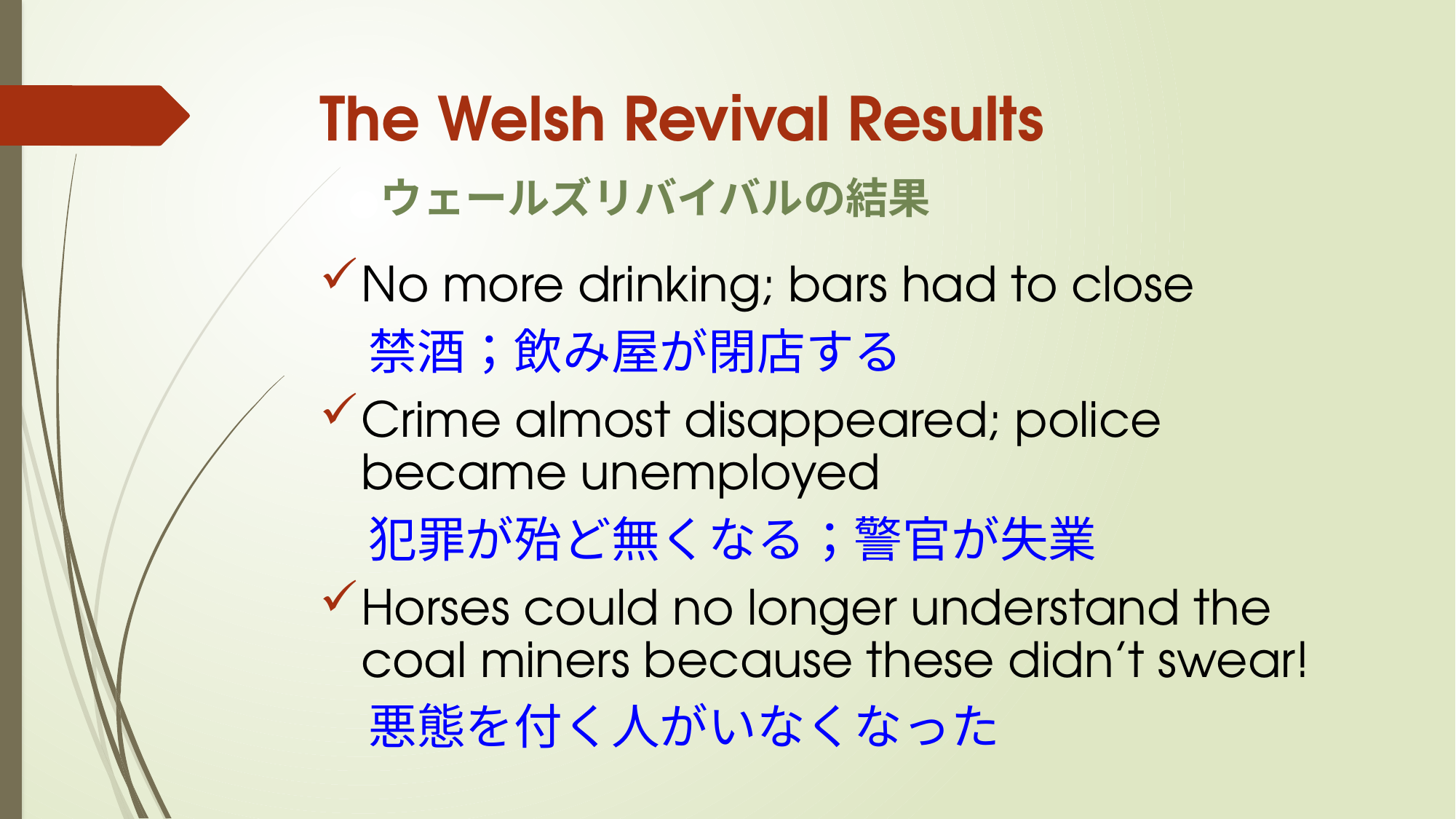

# The Welsh Revival Results 　ウェールズリバイバルの結果
No more drinking; bars had to close
　禁酒；飲み屋が閉店する
Crime almost disappeared; police became unemployed
　犯罪が殆ど無くなる；警官が失業
Horses could no longer understand the coal miners because these didn’t swear!
　悪態を付く人がいなくなった